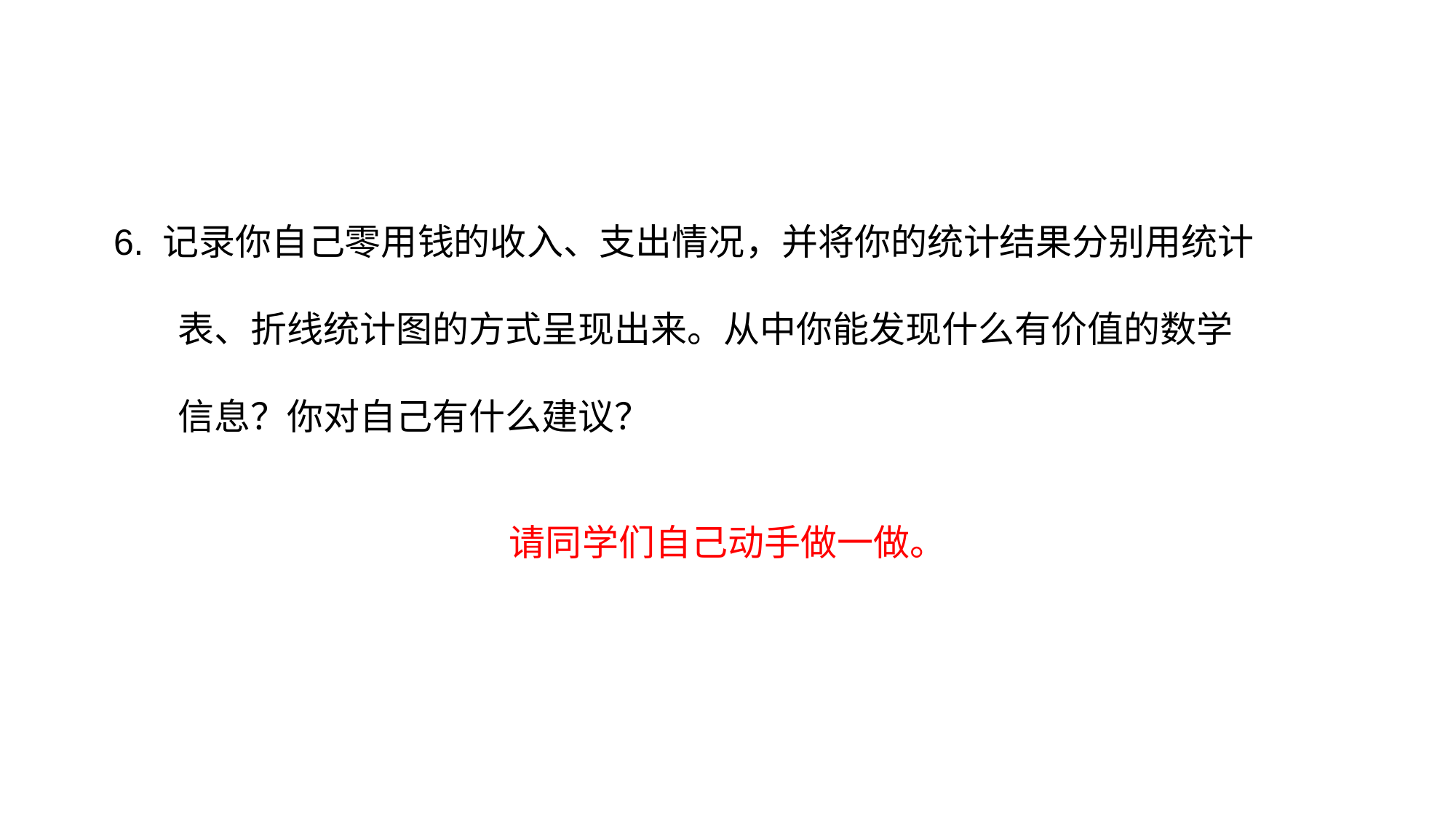

6. 记录你自己零用钱的收入、支出情况，并将你的统计结果分别用统计表、折线统计图的方式呈现出来。从中你能发现什么有价值的数学信息？你对自己有什么建议？
请同学们自己动手做一做。